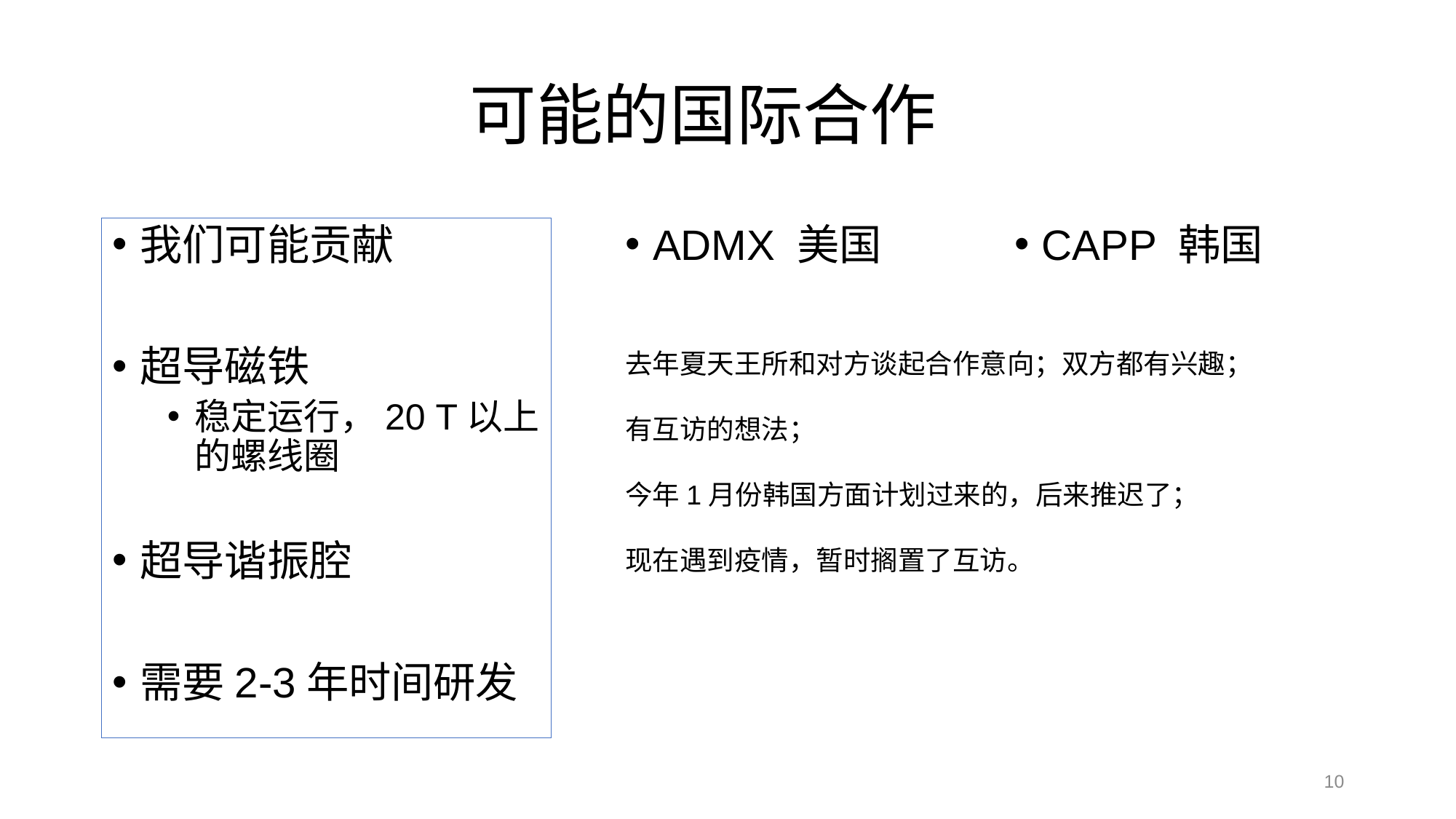

# 可能的国际合作
我们可能贡献

超导磁铁
稳定运行，20 T以上的螺线圈

超导谐振腔

需要2-3年时间研发

ADMX 美国
CAPP 韩国
去年夏天王所和对方谈起合作意向；双方都有兴趣；

有互访的想法；

今年1月份韩国方面计划过来的，后来推迟了；

现在遇到疫情，暂时搁置了互访。
10